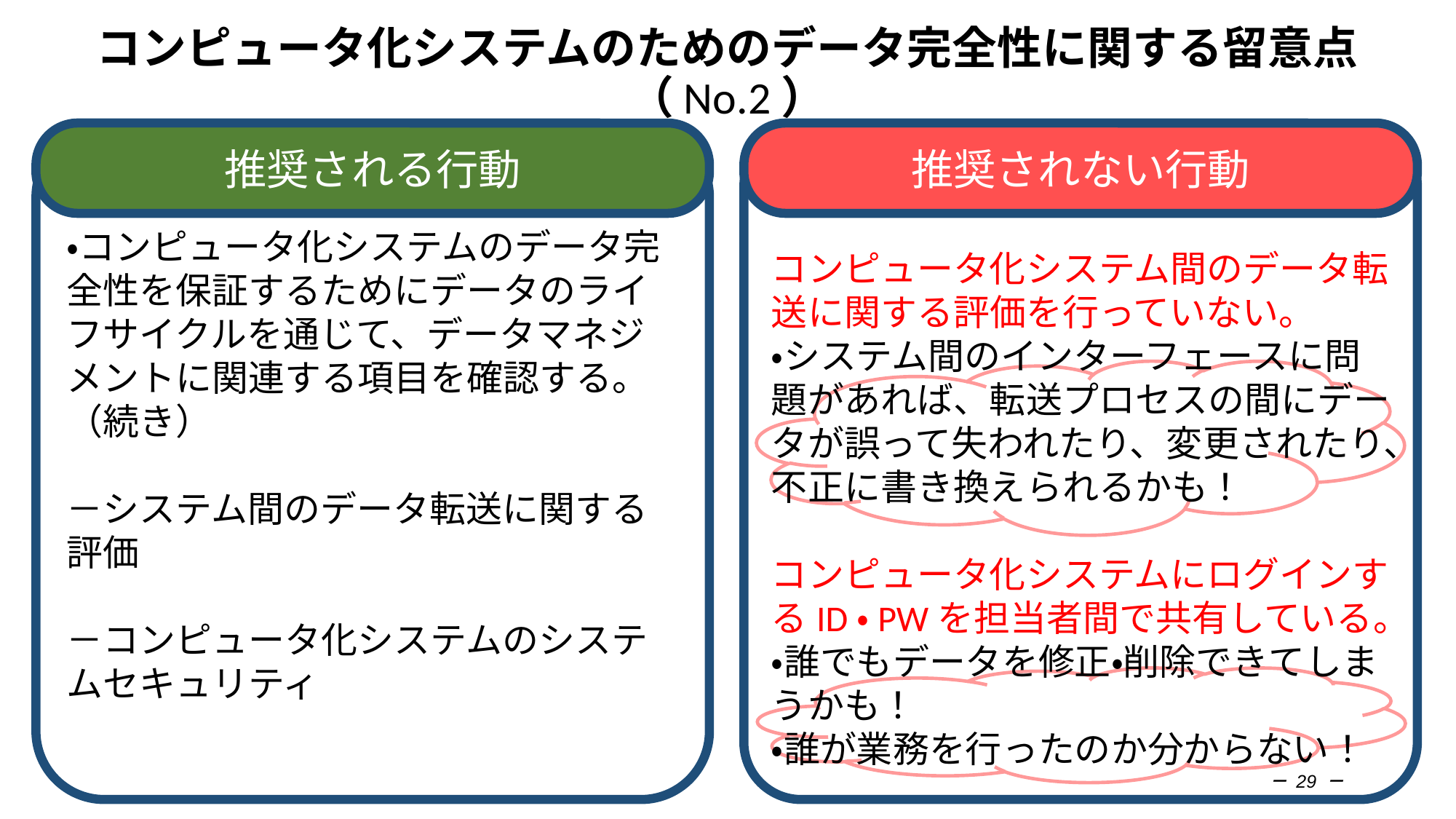

# コンピュータ化システムのためのデータ完全性に関する留意点（No.2）
推奨される行動
推奨されない行動
・コンピュータ化システムのデータ完全性を保証するためにデータのライフサイクルを通じて、データマネジメントに関連する項目を確認する。（続き）

－システム間のデータ転送に関する評価

－コンピュータ化システムのシステムセキュリティ

コンピュータ化システム間のデータ転送に関する評価を行っていない。
・システム間のインターフェースに問題があれば、転送プロセスの間にデータが誤って失われたり、変更されたり、不正に書き換えられるかも！

コンピュータ化システムにログインするID・PWを担当者間で共有している。
・誰でもデータを修正・削除できてしまうかも！
・誰が業務を行ったのか分からない！

－ 29 －